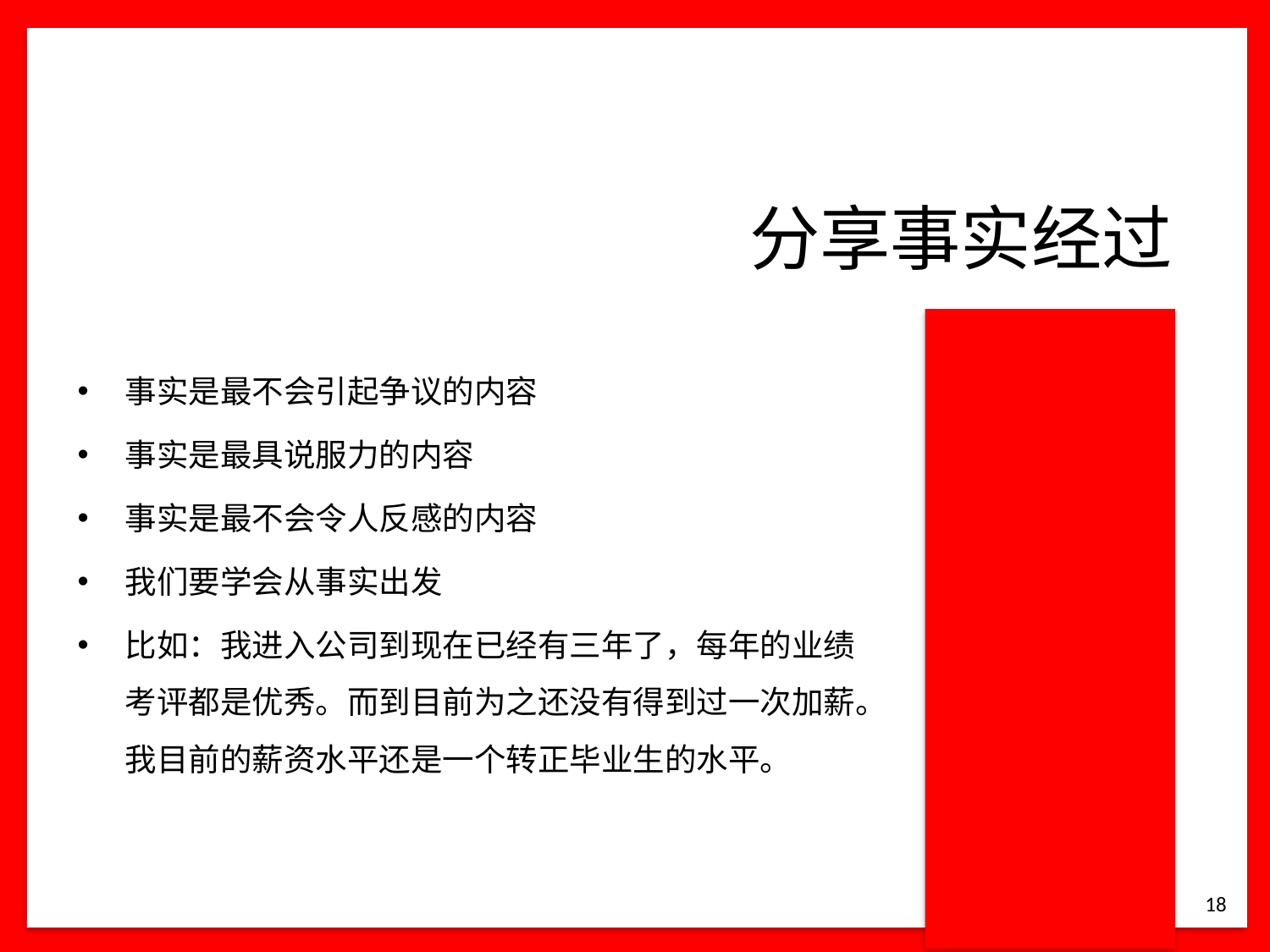

# 分享事实经过

事实是最不会引起争议的内容
事实是最具说服力的内容
事实是最不会令人反感的内容
我们要学会从事实出发
比如：我进入公司到现在已经有三年了，每年的业绩考评都是优秀。而到目前为之还没有得到过一次加薪。我目前的薪资水平还是一个转正毕业生的水平。